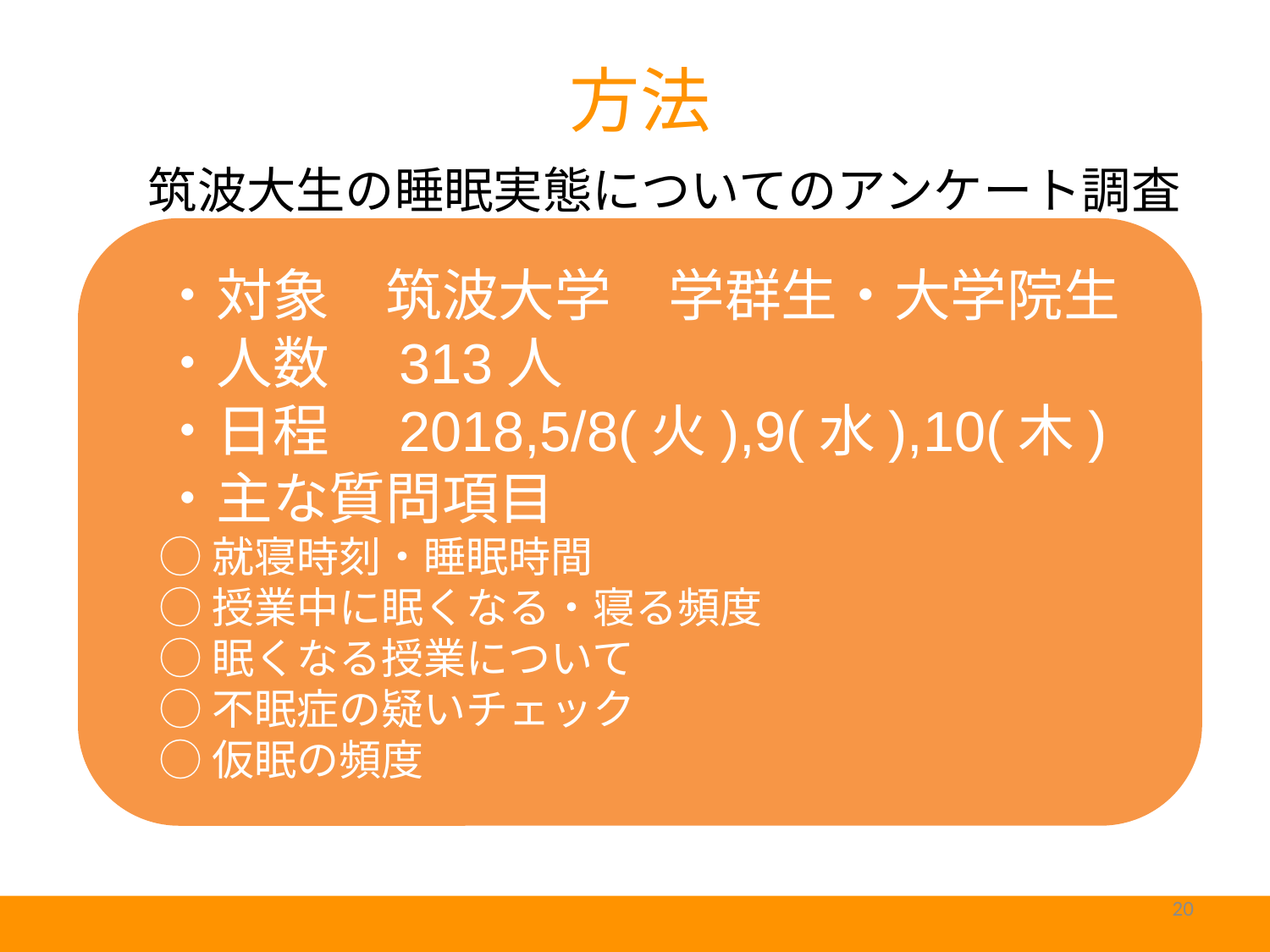

方法
筑波大生の睡眠実態についてのアンケート調査

・対象　筑波大学　学群生・大学院生
・人数　313人
・日程　2018,5/8(火),9(水),10(木)
・主な質問項目
◯就寝時刻・睡眠時間
◯授業中に眠くなる・寝る頻度
◯眠くなる授業について
◯不眠症の疑いチェック
◯仮眠の頻度

20